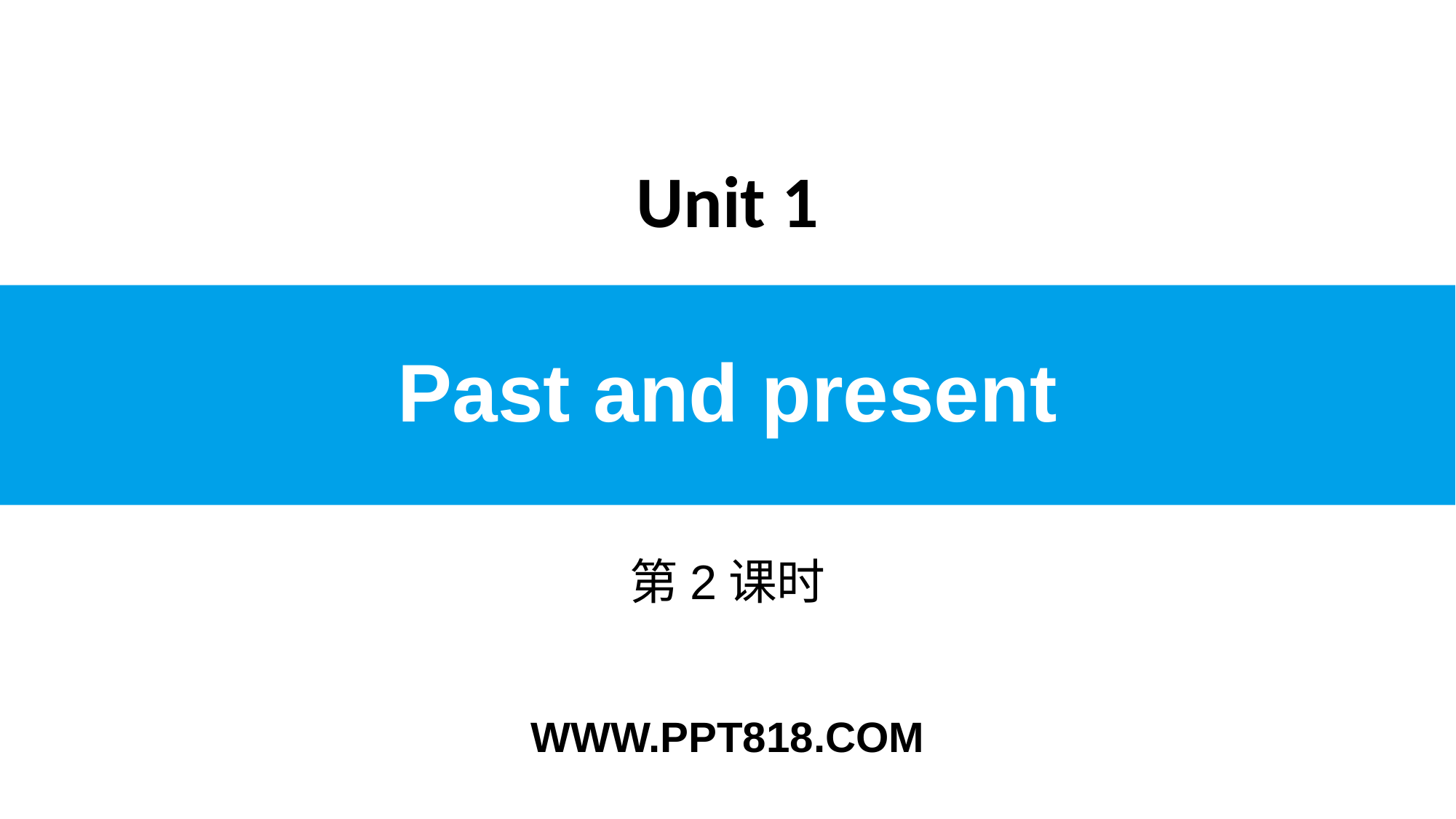

Unit 1
# Past and present
第2课时
WWW.PPT818.COM